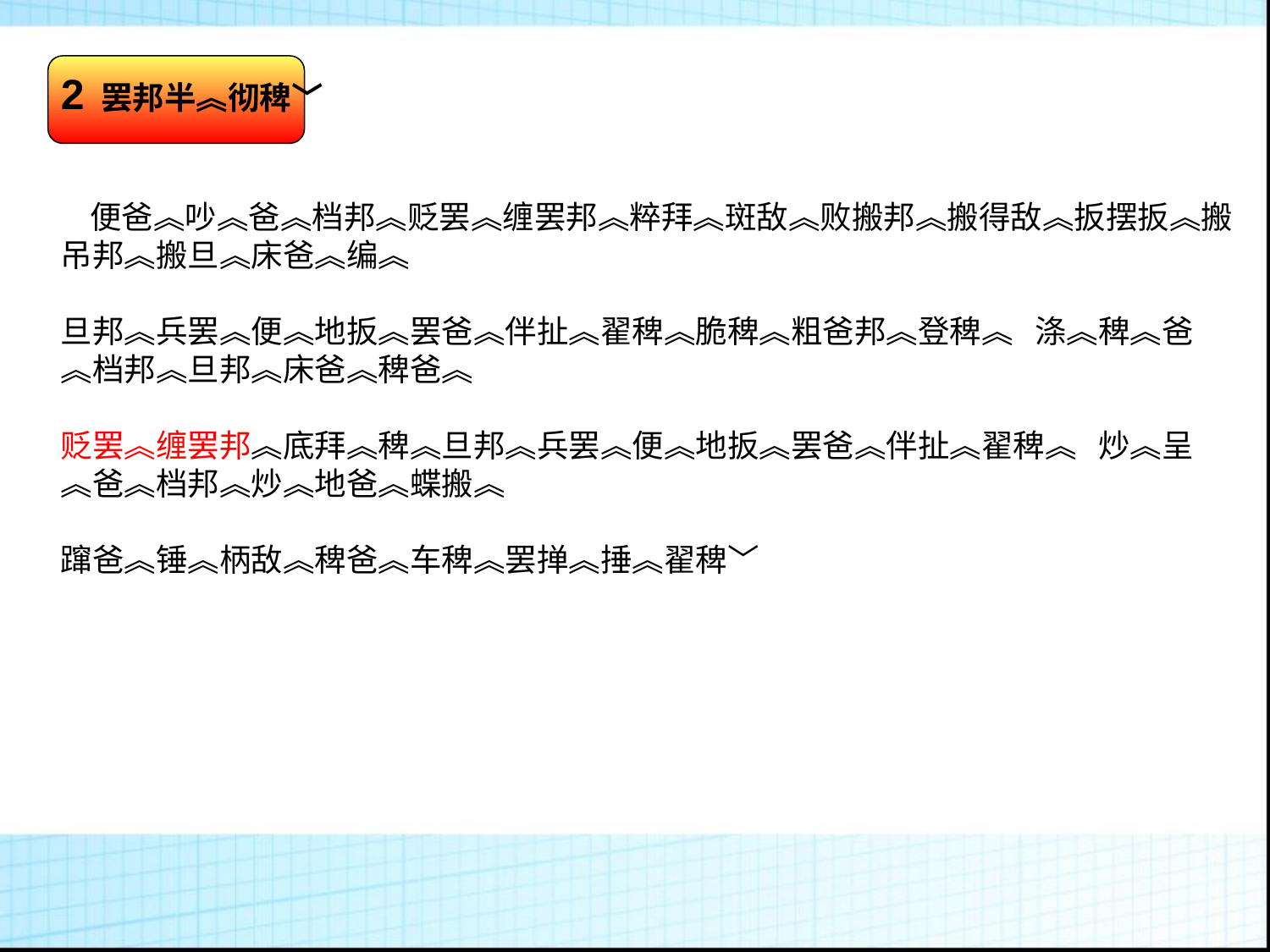

2 罢邦半︽彻稗﹀

   便爸︽吵︽爸︽档邦︽贬罢︽缠罢邦︽粹拜︽斑敌︽败搬邦︽搬得敌︽扳摆扳︽搬吊邦︽搬旦︽床爸︽编︽

旦邦︽兵罢︽便︽地扳︽罢爸︽伴扯︽翟稗︽脆稗︽粗爸邦︽登稗︽   涤︽稗︽爸︽档邦︽旦邦︽床爸︽稗爸︽

贬罢︽缠罢邦︽底拜︽稗︽旦邦︽兵罢︽便︽地扳︽罢爸︽伴扯︽翟稗︽   炒︽呈︽爸︽档邦︽炒︽地爸︽蝶搬︽

蹿爸︽锤︽柄敌︽稗爸︽车稗︽罢掸︽捶︽翟稗﹀